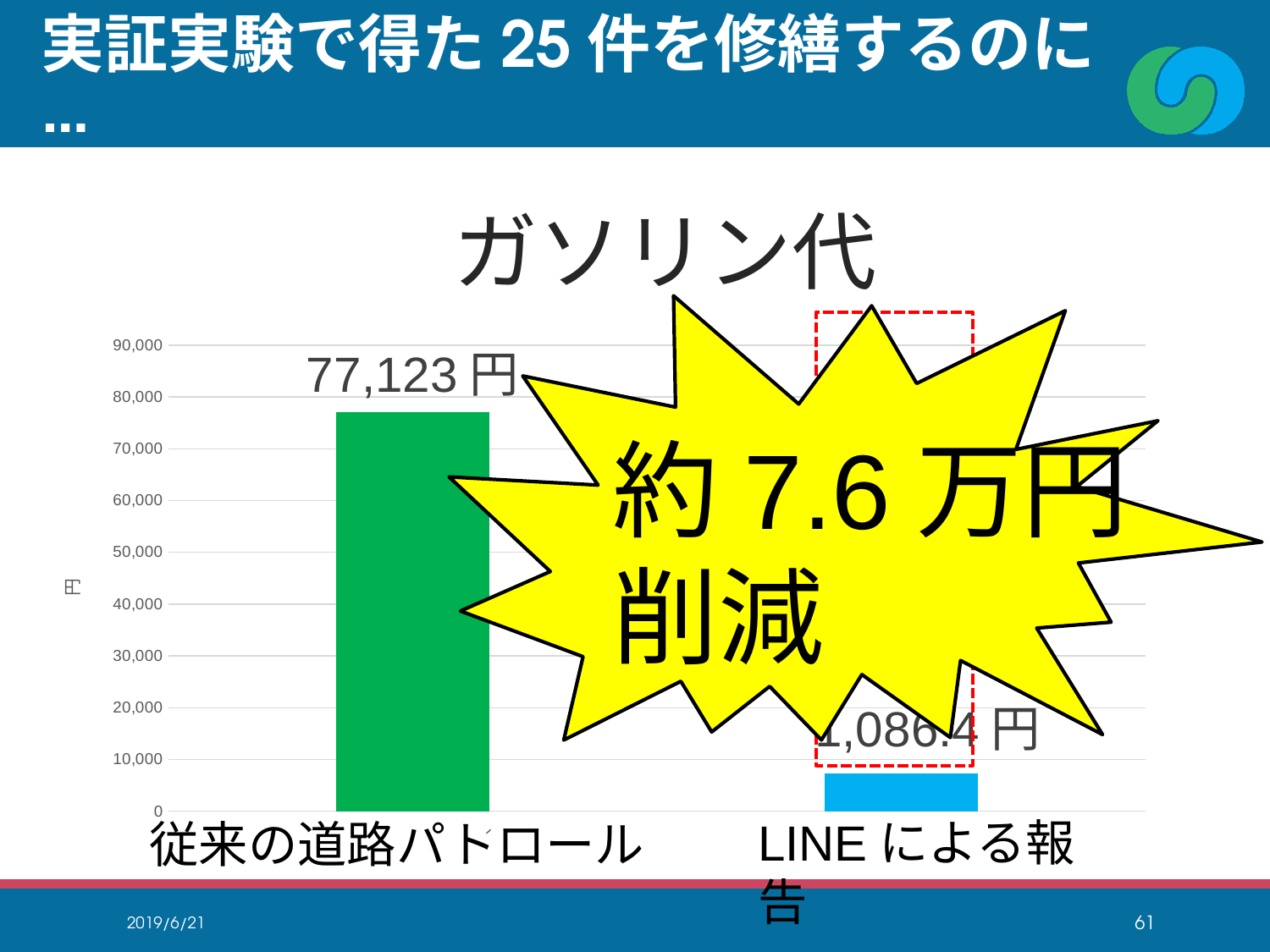

# 実証実験で得た25件を修繕するのに…

### Chart: ガソリン代

| Category |  |
|---|---|
| 従来の道路パトロール | 77123.0 |
| LINEによる報告 | 7376.0 |

約7.6万円
削減
LINEによる報告
従来の道路パトロール

2019/6/21
61